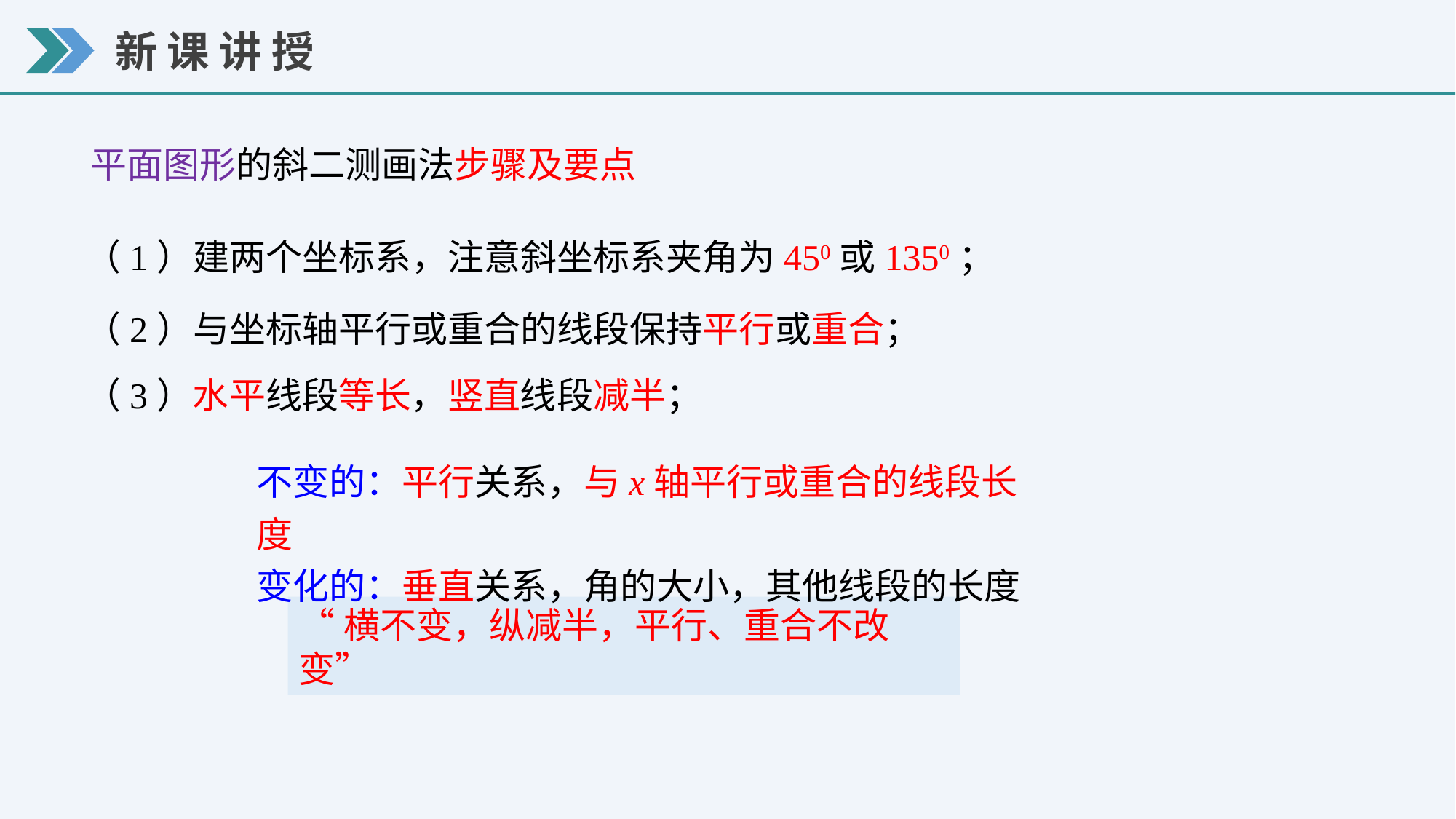

平面图形的斜二测画法步骤及要点
（1）建两个坐标系，注意斜坐标系夹角为450或1350；
（2）与坐标轴平行或重合的线段保持平行或重合；
（3）水平线段等长，竖直线段减半；
不变的：平行关系，与x轴平行或重合的线段长度
变化的：垂直关系，角的大小，其他线段的长度
“横不变，纵减半，平行、重合不改变”